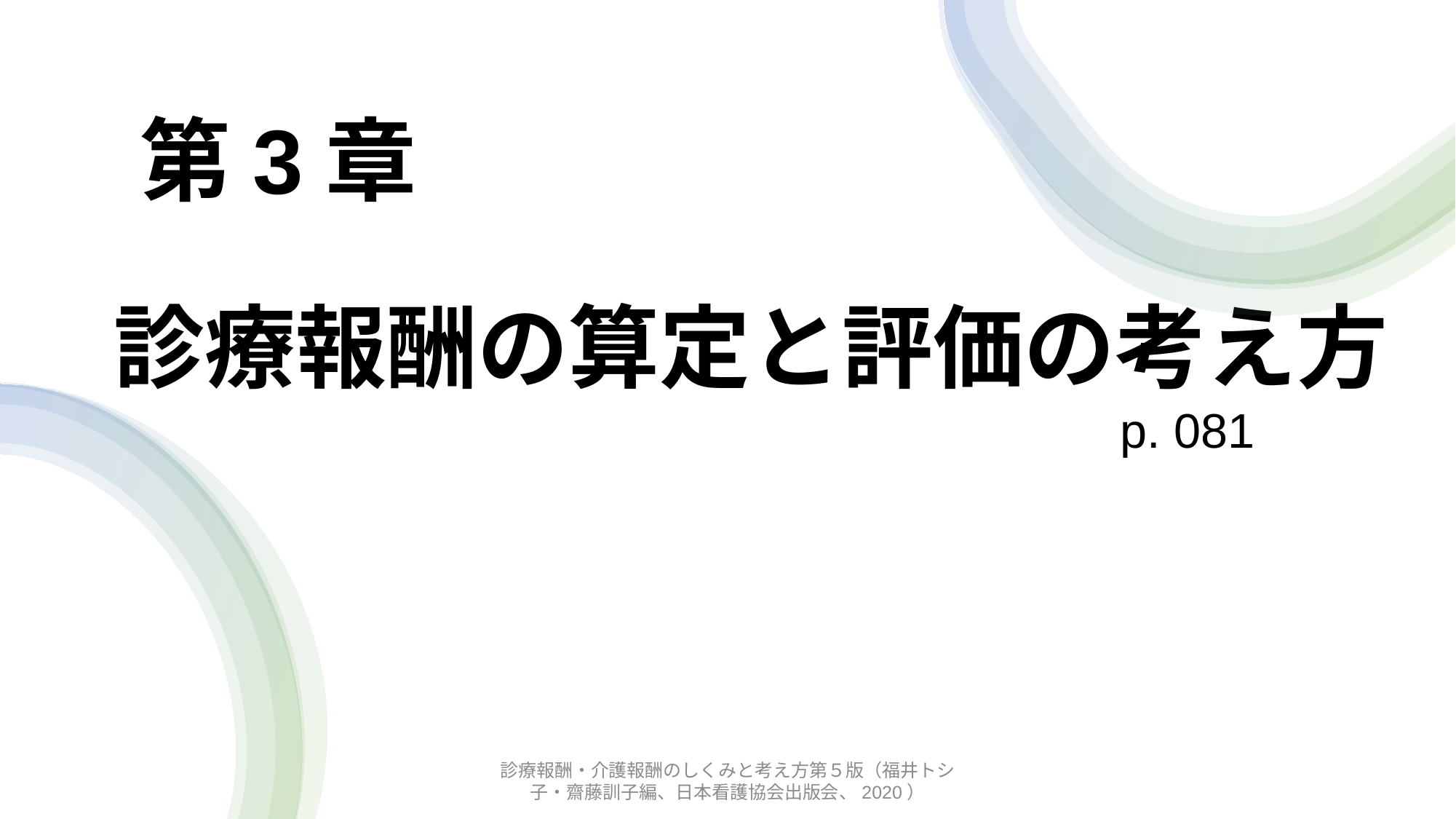

# 第3章 診療報酬の算定と評価の考え方 　　　　　　　　                                                p. 081

診療報酬・介護報酬のしくみと考え方第５版（福井トシ子・齋藤訓子編、日本看護協会出版会、2020）